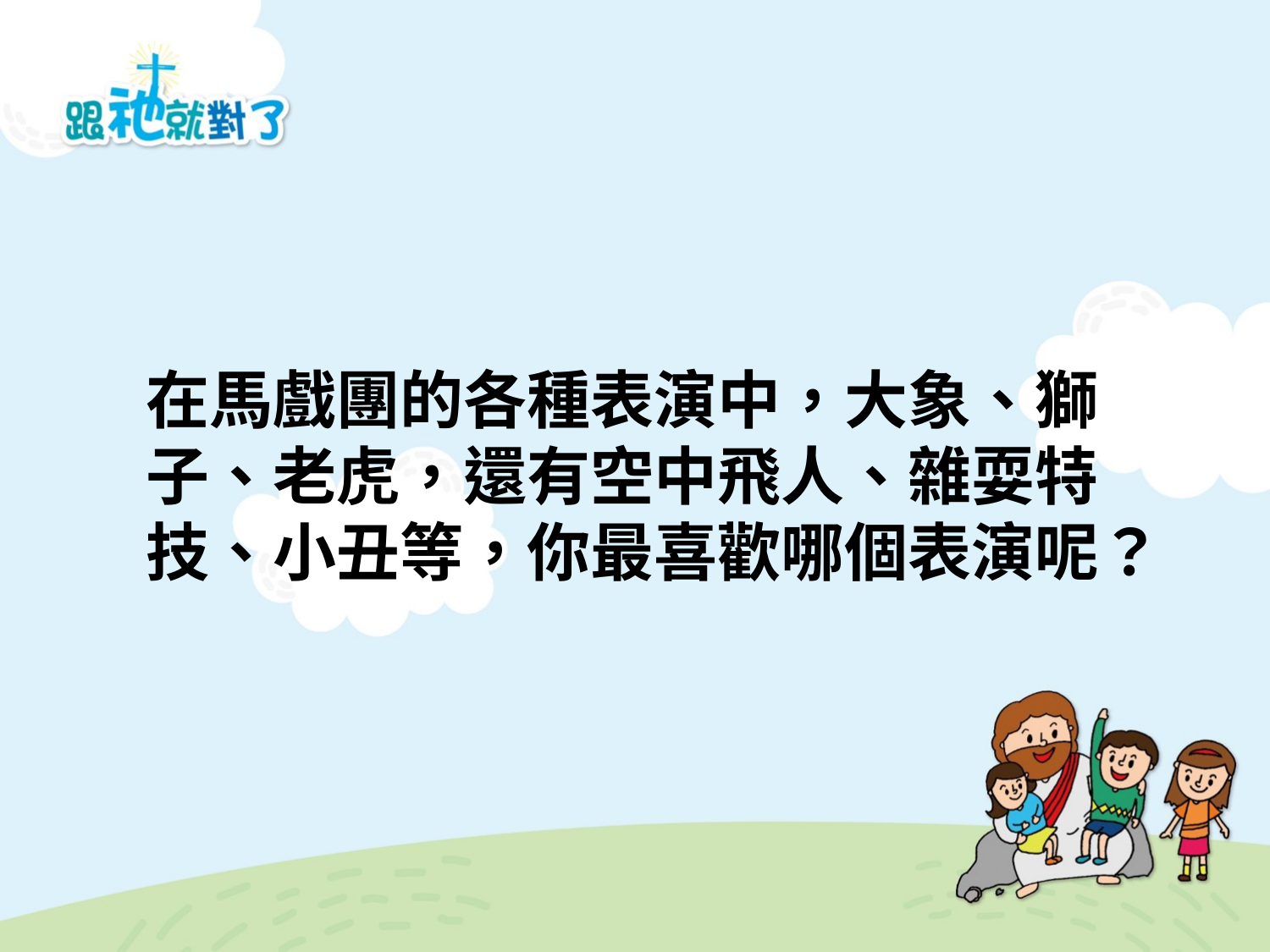

在馬戲團的各種表演中，大象、獅子、老虎，還有空中飛人、雜耍特技、小丑等，你最喜歡哪個表演呢？